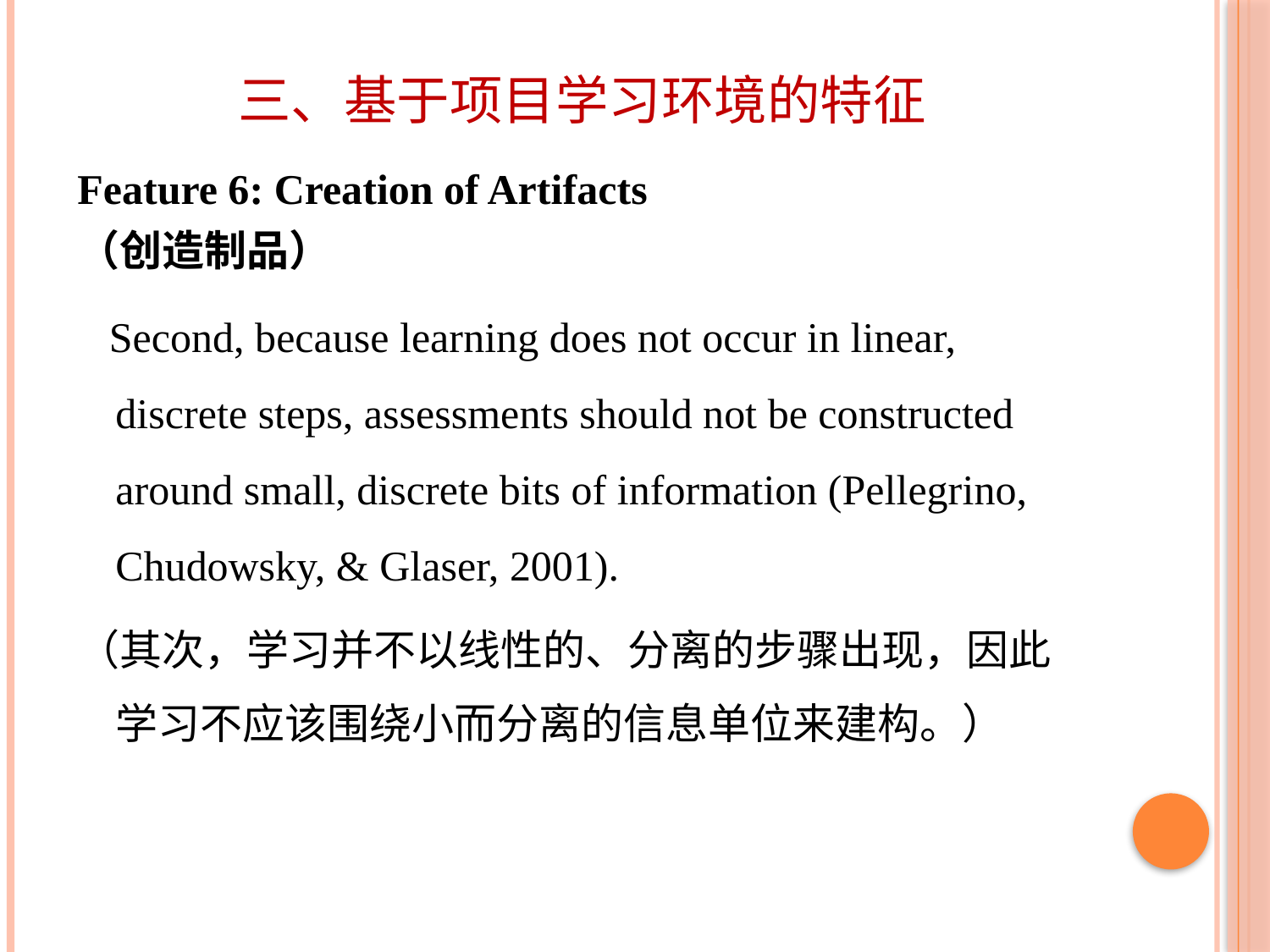

# 三、基于项目学习环境的特征
Feature 6: Creation of Artifacts
（创造制品）
   Second, because learning does not occur in linear, discrete steps, assessments should not be constructed around small, discrete bits of information (Pellegrino, Chudowsky, & Glaser, 2001).
（其次，学习并不以线性的、分离的步骤出现，因此学习不应该围绕小而分离的信息单位来建构。）